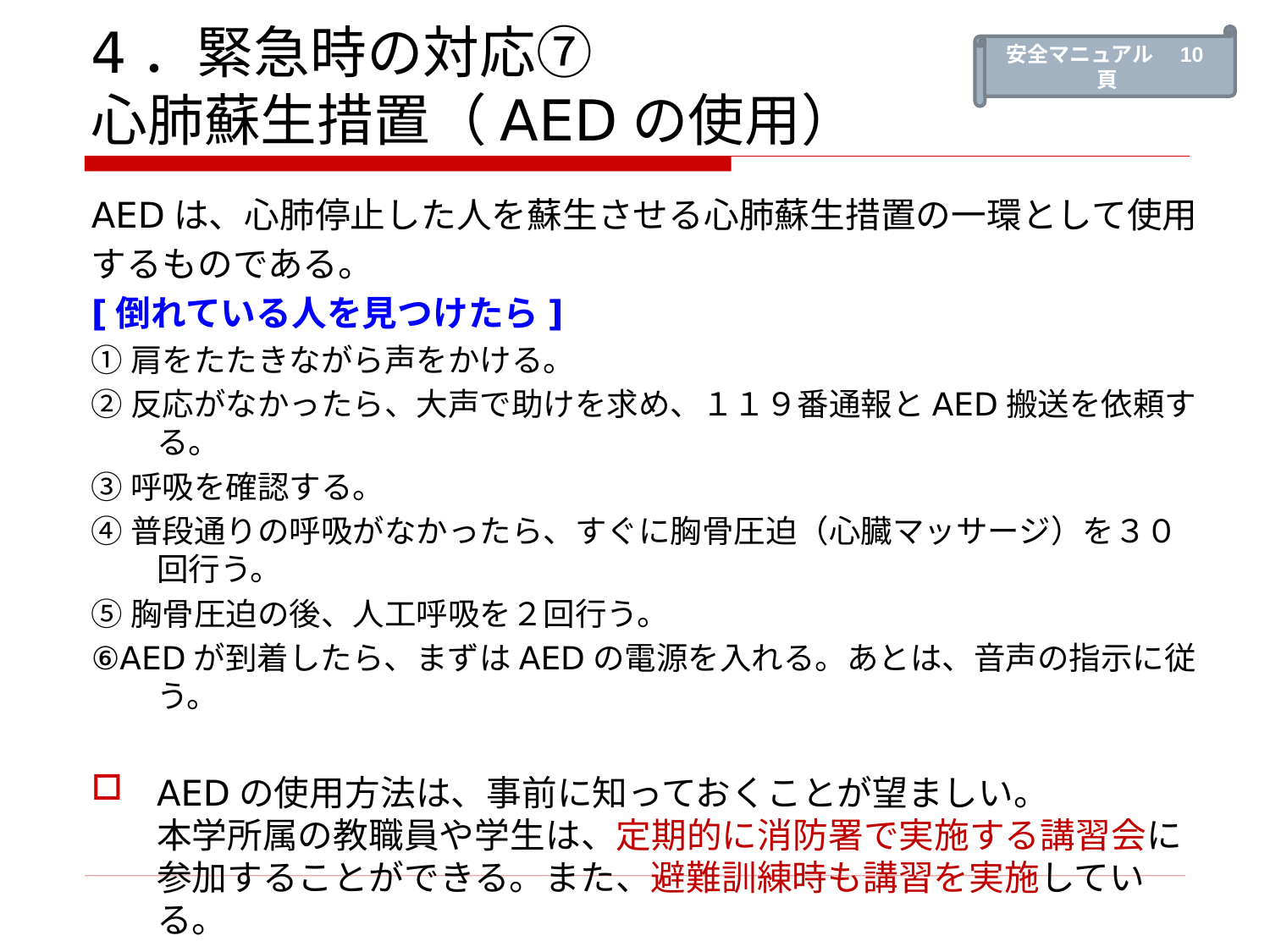

安全マニュアル　10頁
4．緊急時の対応⑦　
心肺蘇生措置（AEDの使用）
AEDは、心肺停止した人を蘇生させる心肺蘇生措置の一環として使用
するものである。
[倒れている人を見つけたら]
①肩をたたきながら声をかける。
②反応がなかったら、大声で助けを求め、１１９番通報とAED搬送を依頼する。
③呼吸を確認する。
④普段通りの呼吸がなかったら、すぐに胸骨圧迫（心臓マッサージ）を３０回行う。
⑤胸骨圧迫の後、人工呼吸を２回行う。
⑥AEDが到着したら、まずはAEDの電源を入れる。あとは、音声の指示に従う。

AEDの使用方法は、事前に知っておくことが望ましい。
本学所属の教職員や学生は、定期的に消防署で実施する講習会に参加することができる。また、避難訓練時も講習を実施している。